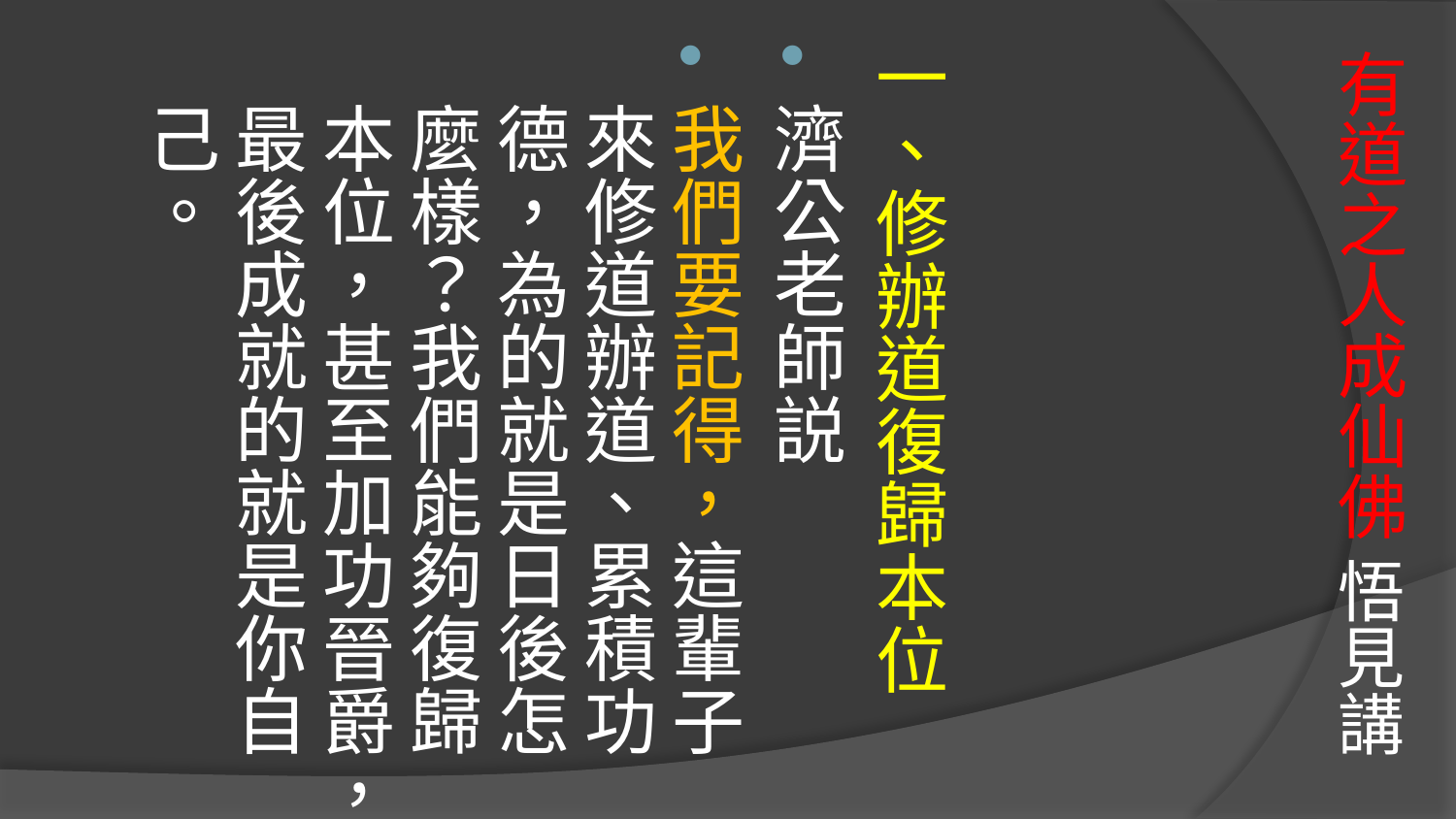

# 有道之人成仙佛 悟見講
一、修辦道復歸本位
濟公老師説
我們要記得，這輩子來修道辦道、累積功德，為的就是日後怎麼樣？我們能夠復歸本位，甚至加功晉爵，最後成就的就是你自己。